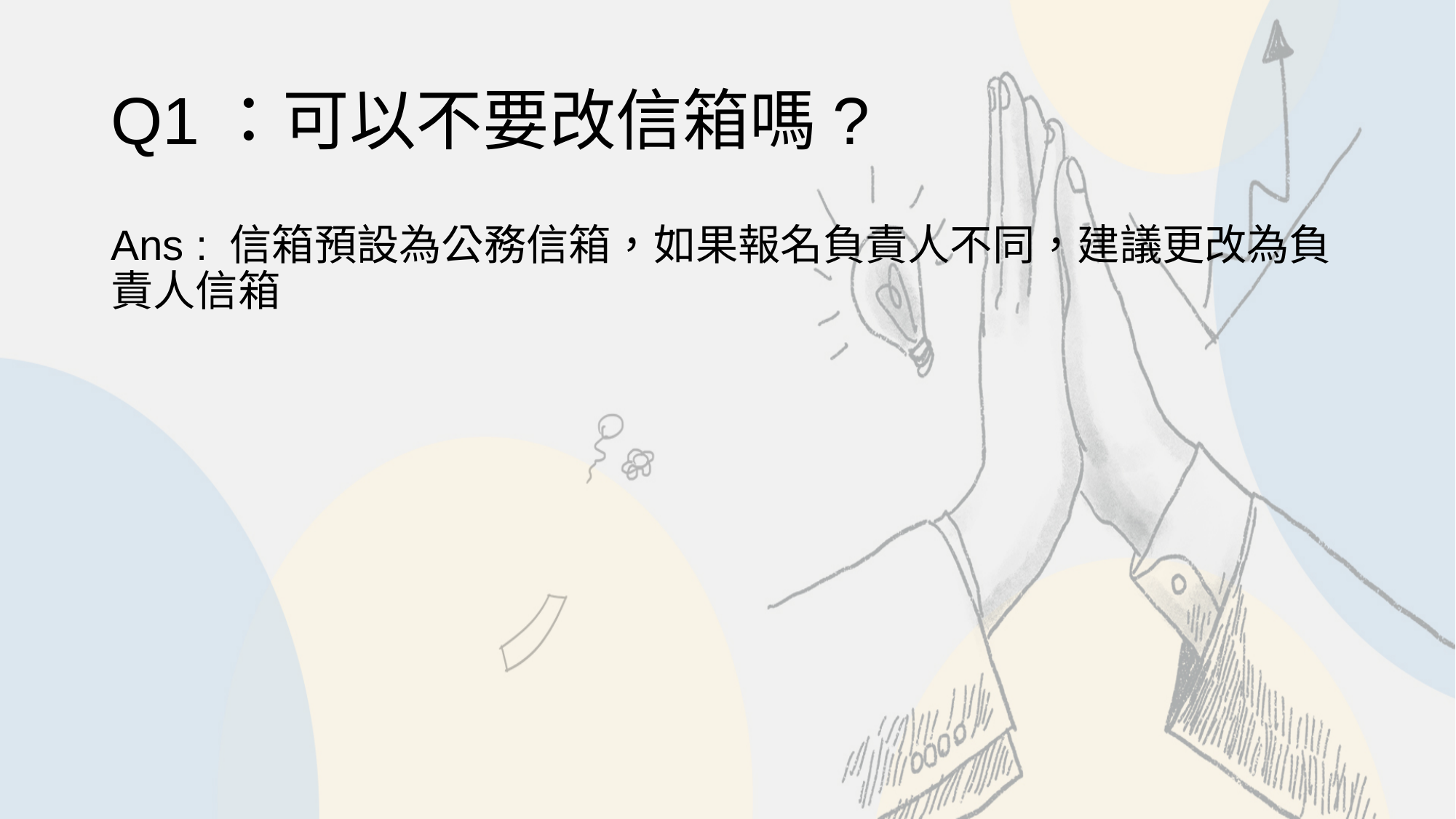

# Q1：可以不要改信箱嗎?
Ans : 信箱預設為公務信箱，如果報名負責人不同，建議更改為負責人信箱